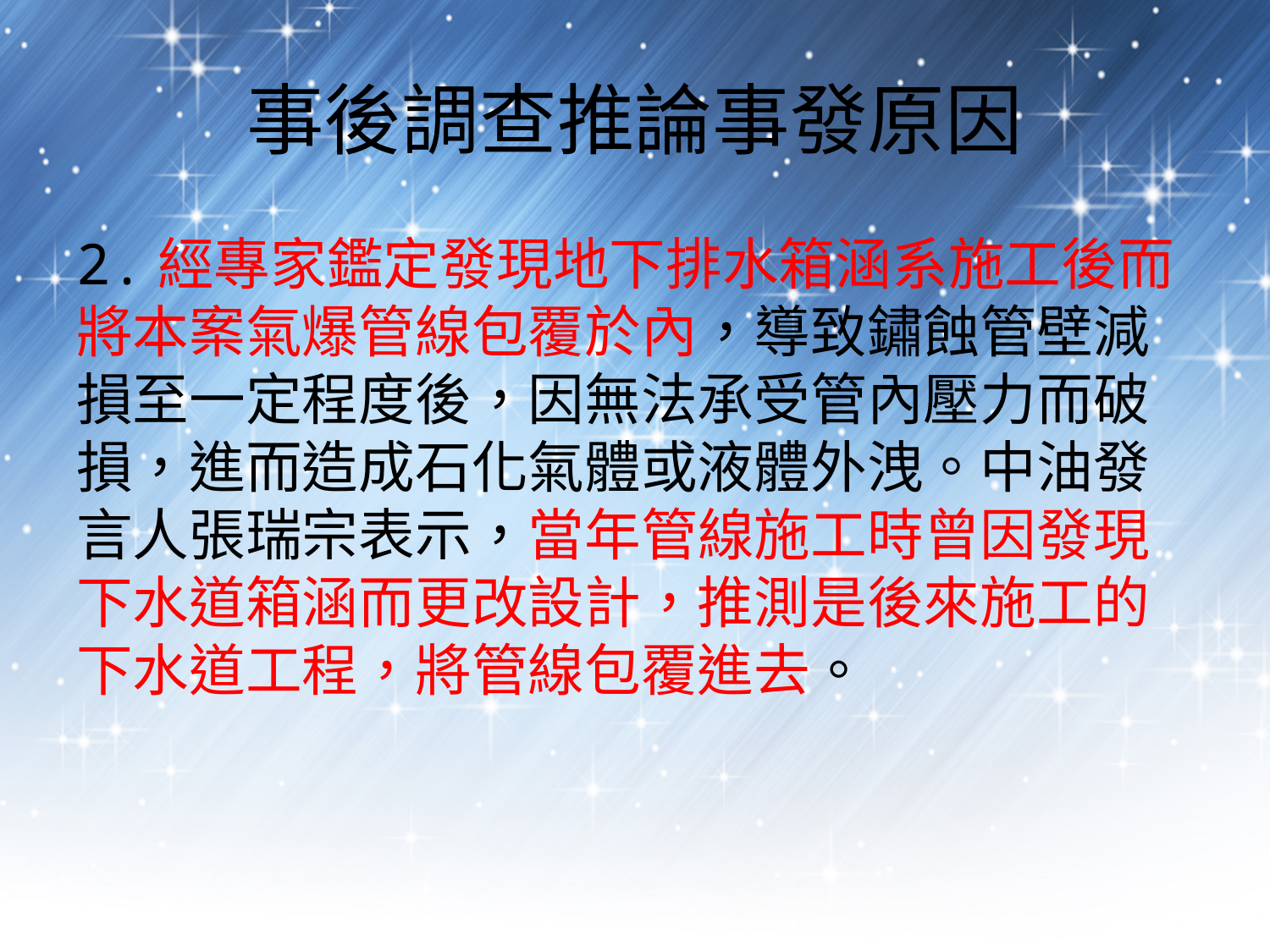

# 事後調查推論事發原因
2.經專家鑑定發現地下排水箱涵系施工後而將本案氣爆管線包覆於內，導致鏽蝕管壁減損至一定程度後，因無法承受管內壓力而破損，進而造成石化氣體或液體外洩。中油發言人張瑞宗表示，當年管線施工時曾因發現下水道箱涵而更改設計，推測是後來施工的下水道工程，將管線包覆進去。